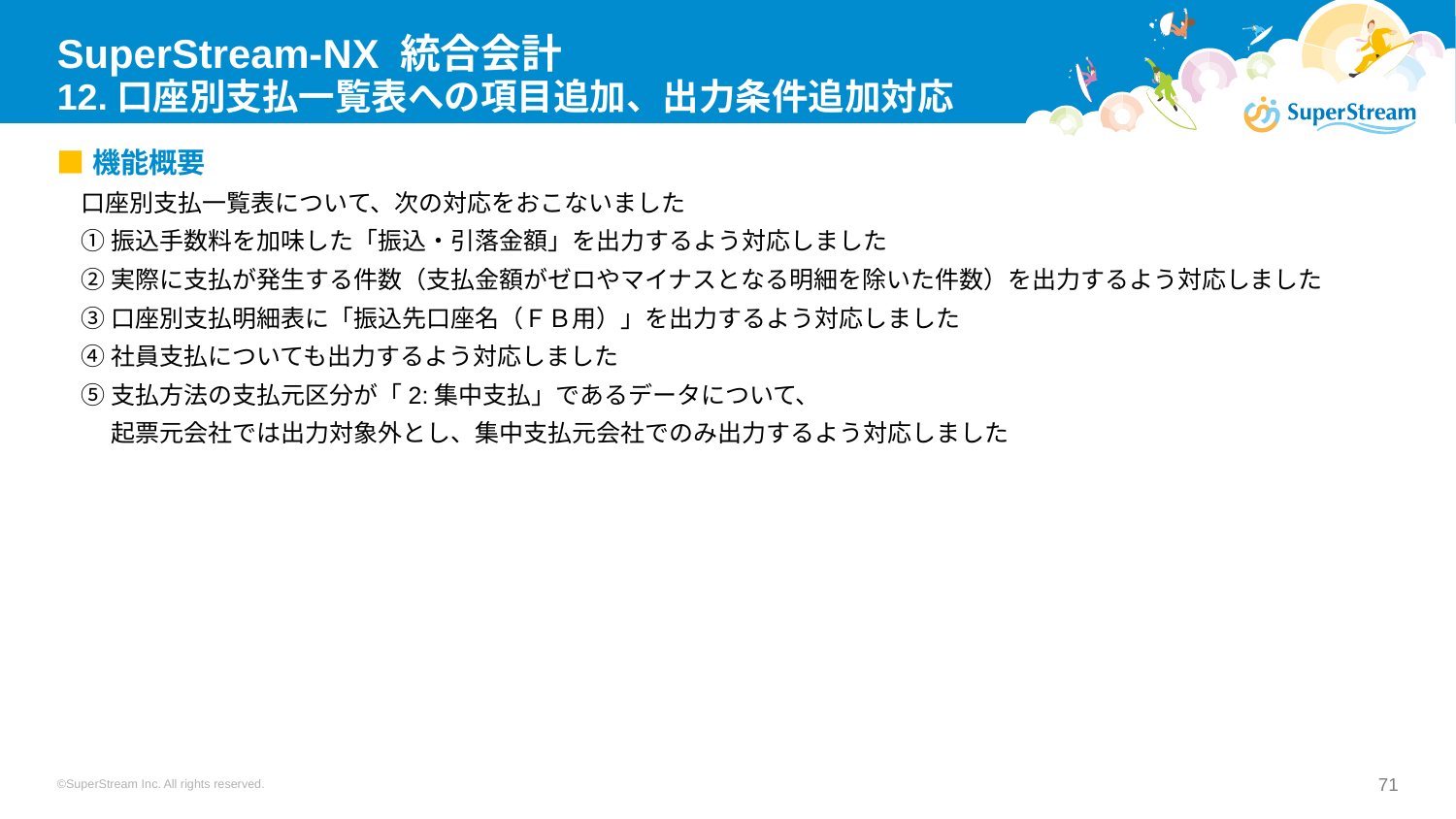

# SuperStream-NX 統合会計 12.口座別支払一覧表への項目追加、出力条件追加対応
■機能概要
　口座別支払一覧表について、次の対応をおこないました
　① 振込手数料を加味した「振込・引落金額」を出力するよう対応しました
　② 実際に支払が発生する件数（支払金額がゼロやマイナスとなる明細を除いた件数）を出力するよう対応しました
　③ 口座別支払明細表に「振込先口座名（ＦＢ用）」を出力するよう対応しました
　④ 社員支払についても出力するよう対応しました
　⑤ 支払方法の支払元区分が「2:集中支払」であるデータについて、
　　 起票元会社では出力対象外とし、集中支払元会社でのみ出力するよう対応しました
©SuperStream Inc. All rights reserved.
71